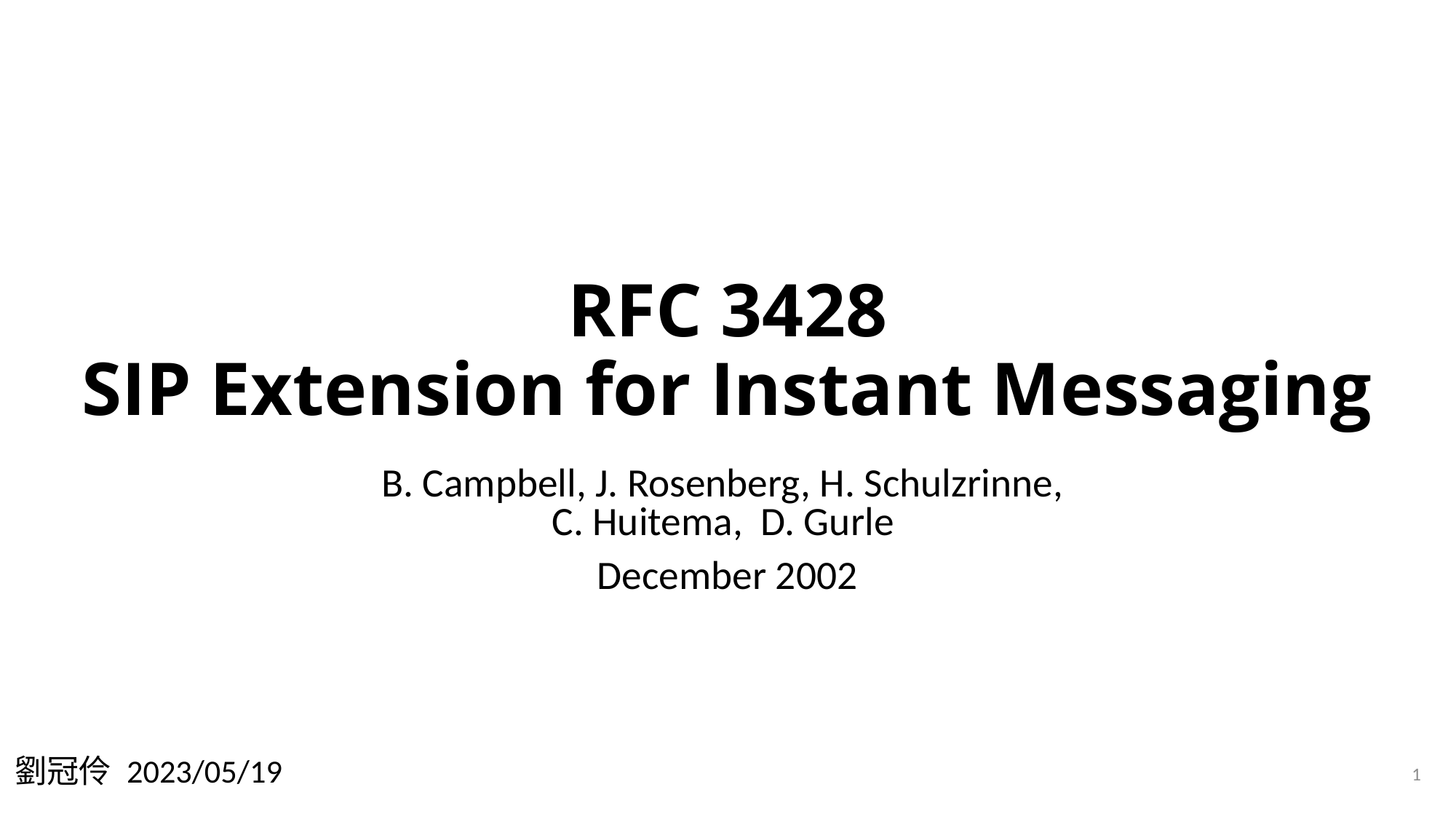

# RFC 3428
SIP Extension for Instant Messaging
B. Campbell, J. Rosenberg, H. Schulzrinne,
C. Huitema,  D. Gurle
December 2002
劉冠伶 2023/05/19
1